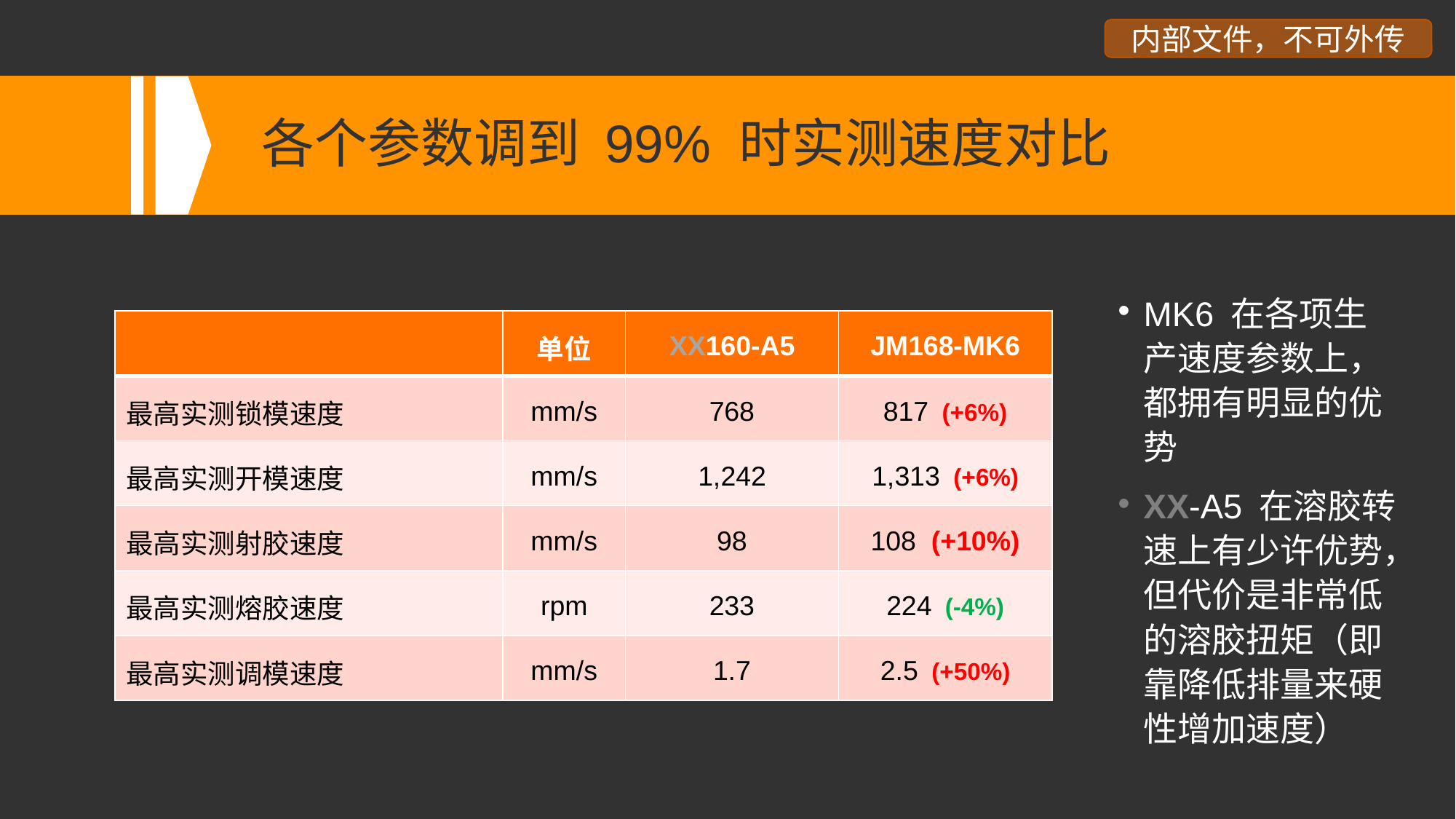

# 各个参数调到 99% 时实测速度对比
MK6 在各项生产速度参数上，都拥有明显的优势
XX-A5 在溶胶转速上有少许优势，但代价是非常低的溶胶扭矩（即靠降低排量来硬性增加速度）

|  | 单位 | XX160-A5 | JM168-MK6 |
| --- | --- | --- | --- |
| 最高实测锁模速度 | mm/s | 768 | 817 (+6%) |
| 最高实测开模速度 | mm/s | 1,242 | 1,313 (+6%) |
| 最高实测射胶速度 | mm/s | 98 | 108 (+10%) |
| 最高实测熔胶速度 | rpm | 233 | 224 (-4%) |
| 最高实测调模速度 | mm/s | 1.7 | 2.5 (+50%) |